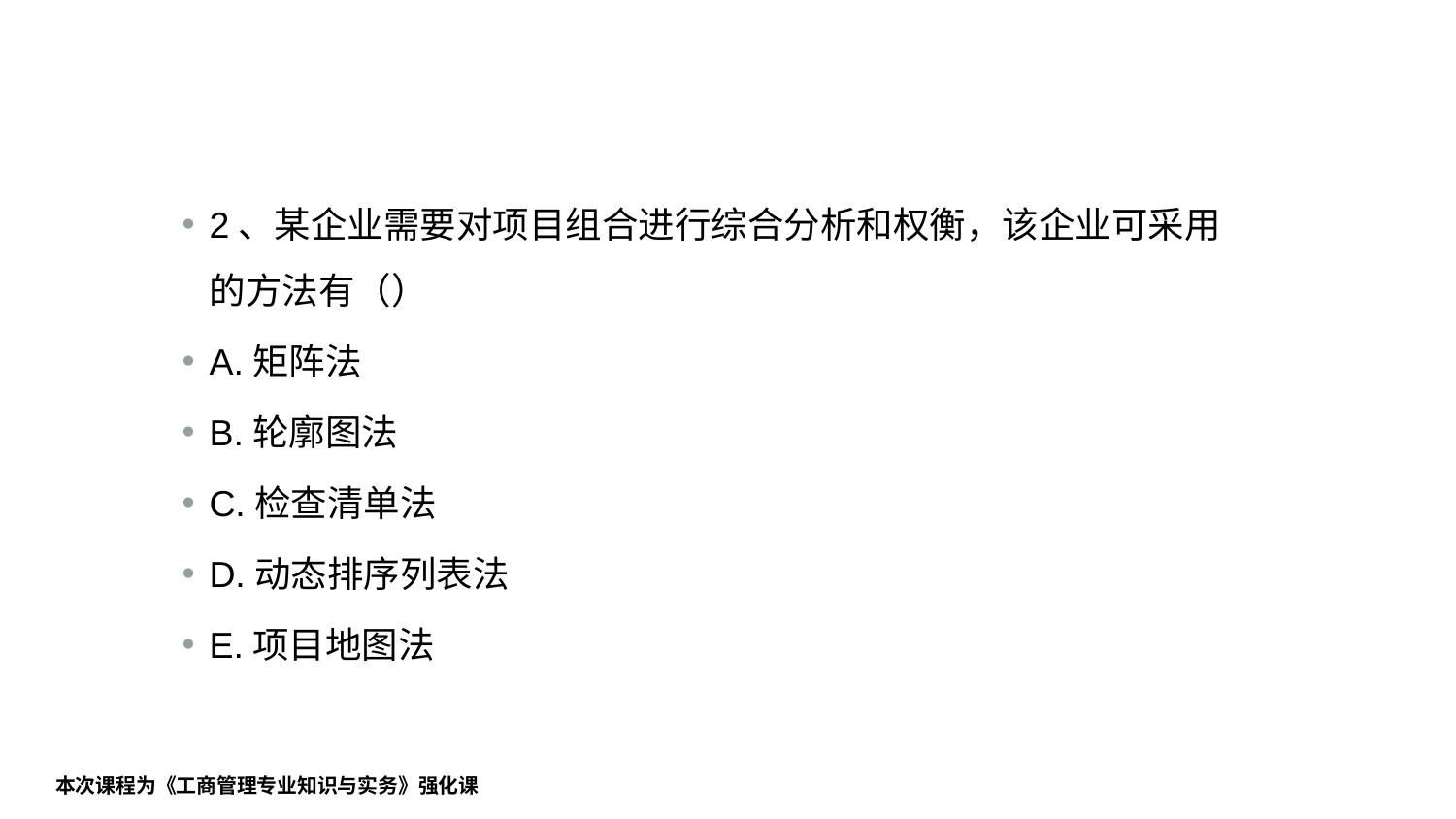

#
2、某企业需要对项目组合进行综合分析和权衡，该企业可采用的方法有（）
A.矩阵法
B.轮廓图法
C.检查清单法
D.动态排序列表法
E.项目地图法